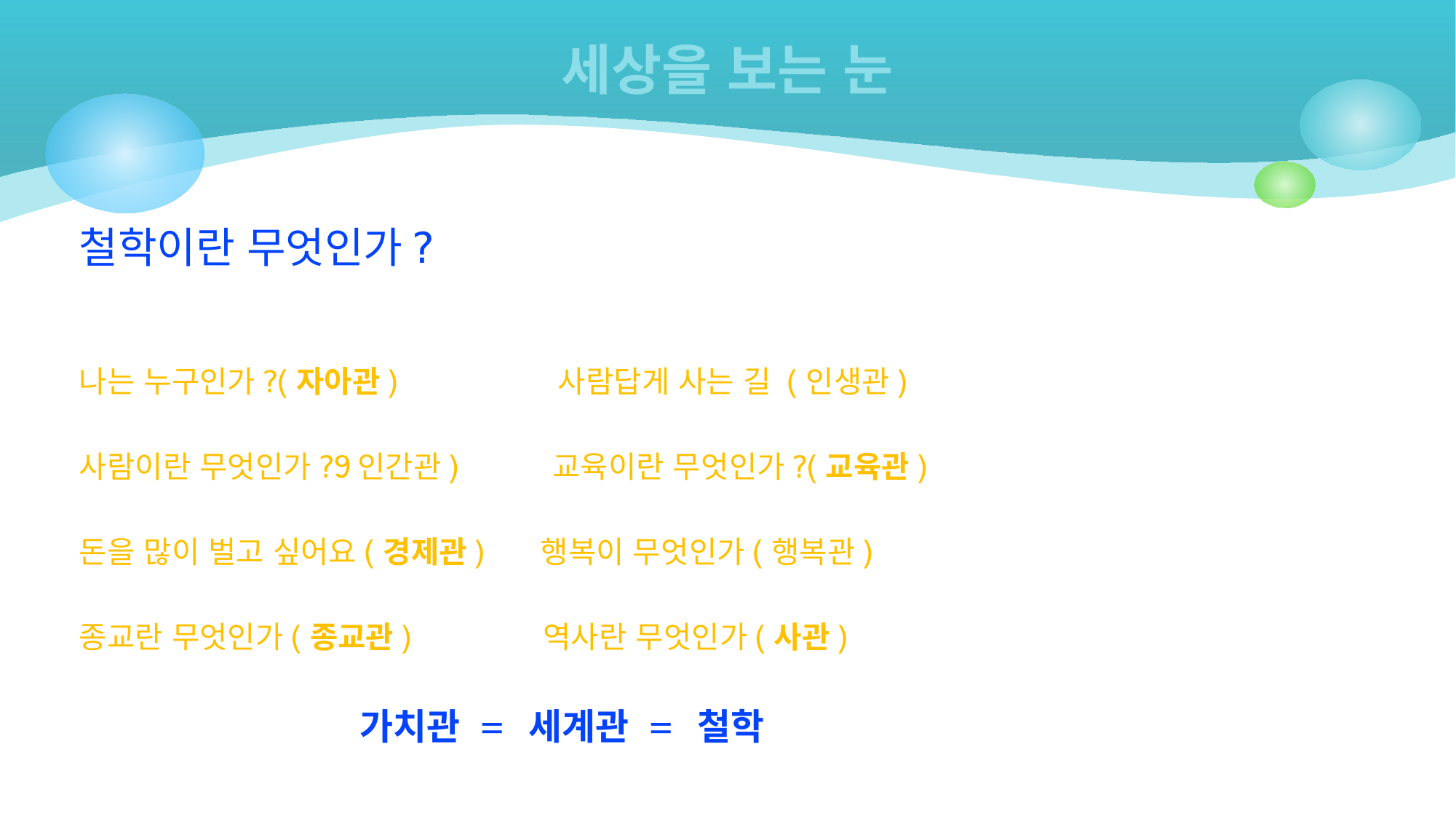

# 세상을 보는 눈
철학이란 무엇인가?

나는 누구인가?(자아관)                사람답게 사는 길 (인생관)

사람이란 무엇인가?9인간관)         교육이란 무엇인가?(교육관)

돈을 많이 벌고 싶어요(경제관)     행복이 무엇인가(행복관)

종교란 무엇인가(종교관)             역사란 무엇인가(사관)

                                가치관 = 세계관 = 철학